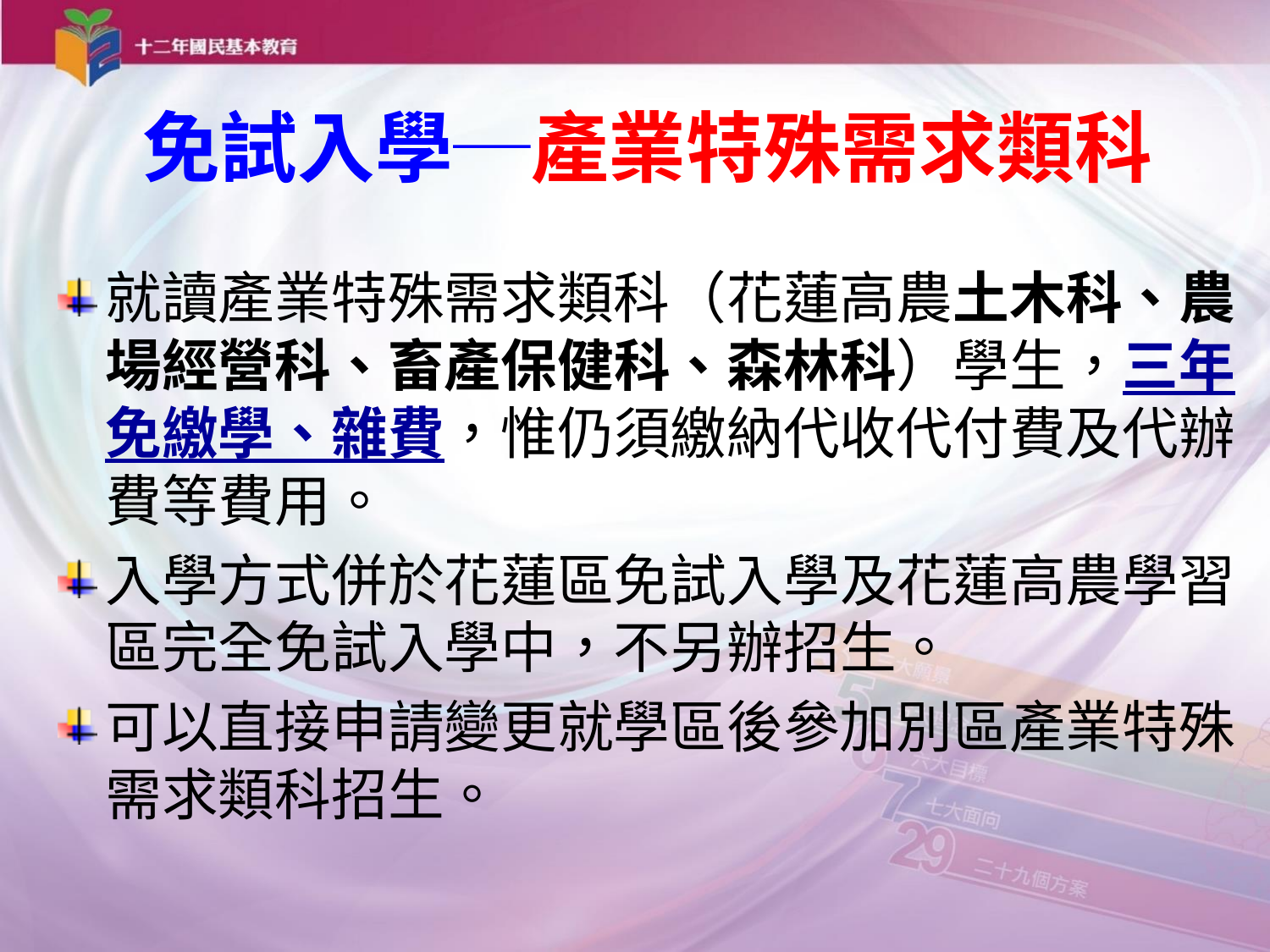

# 免試入學─產業特殊需求類科
就讀產業特殊需求類科（花蓮高農土木科、農場經營科、畜產保健科、森林科）學生，三年免繳學、雜費，惟仍須繳納代收代付費及代辦費等費用。
入學方式併於花蓮區免試入學及花蓮高農學習區完全免試入學中，不另辦招生。
可以直接申請變更就學區後參加別區產業特殊需求類科招生。